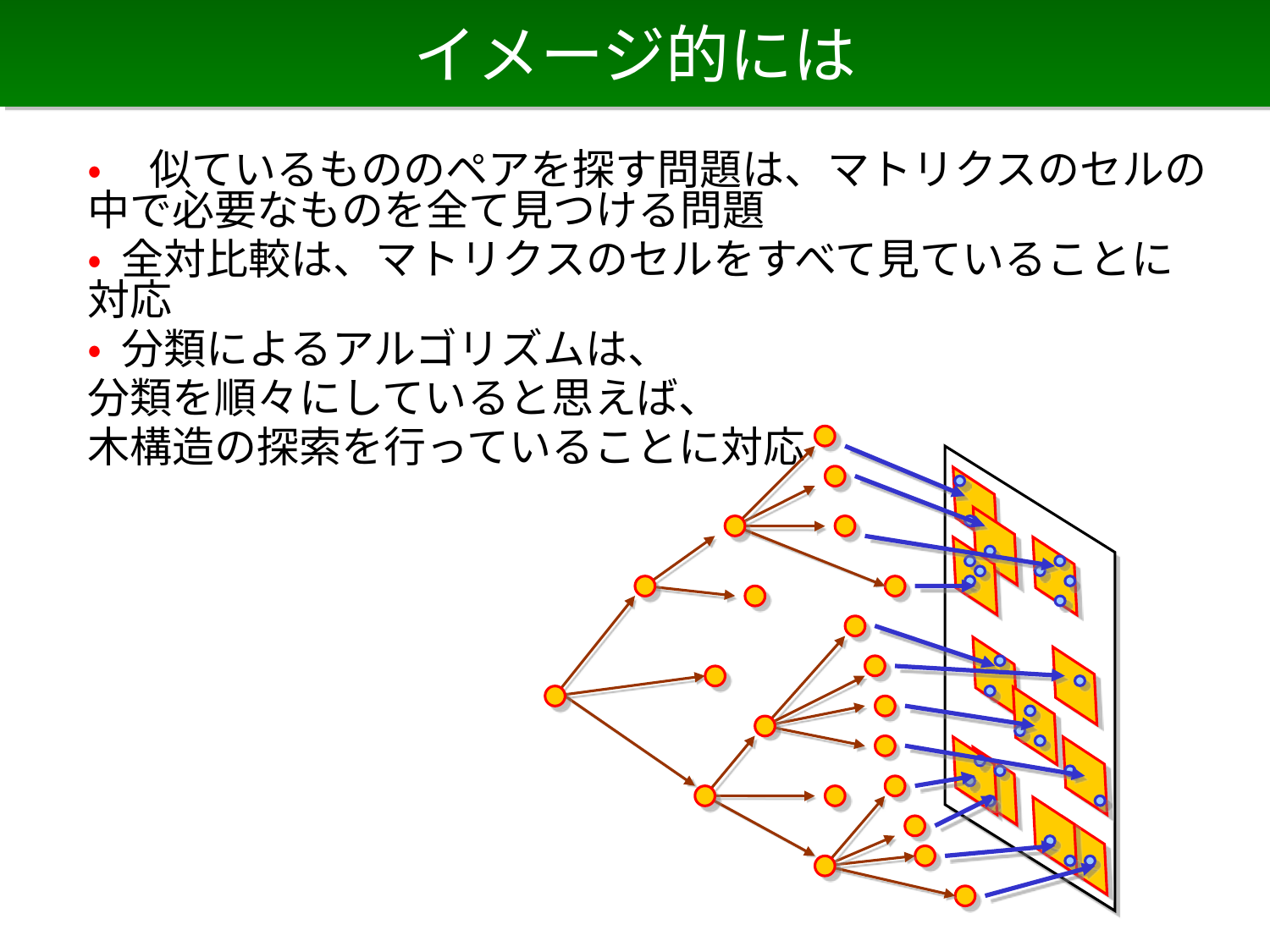

# イメージ的には
• 似ているもののペアを探す問題は、マトリクスのセルの中で必要なものを全て見つける問題
• 全対比較は、マトリクスのセルをすべて見ていることに対応
• 分類によるアルゴリズムは、
分類を順々にしていると思えば、
木構造の探索を行っていることに対応